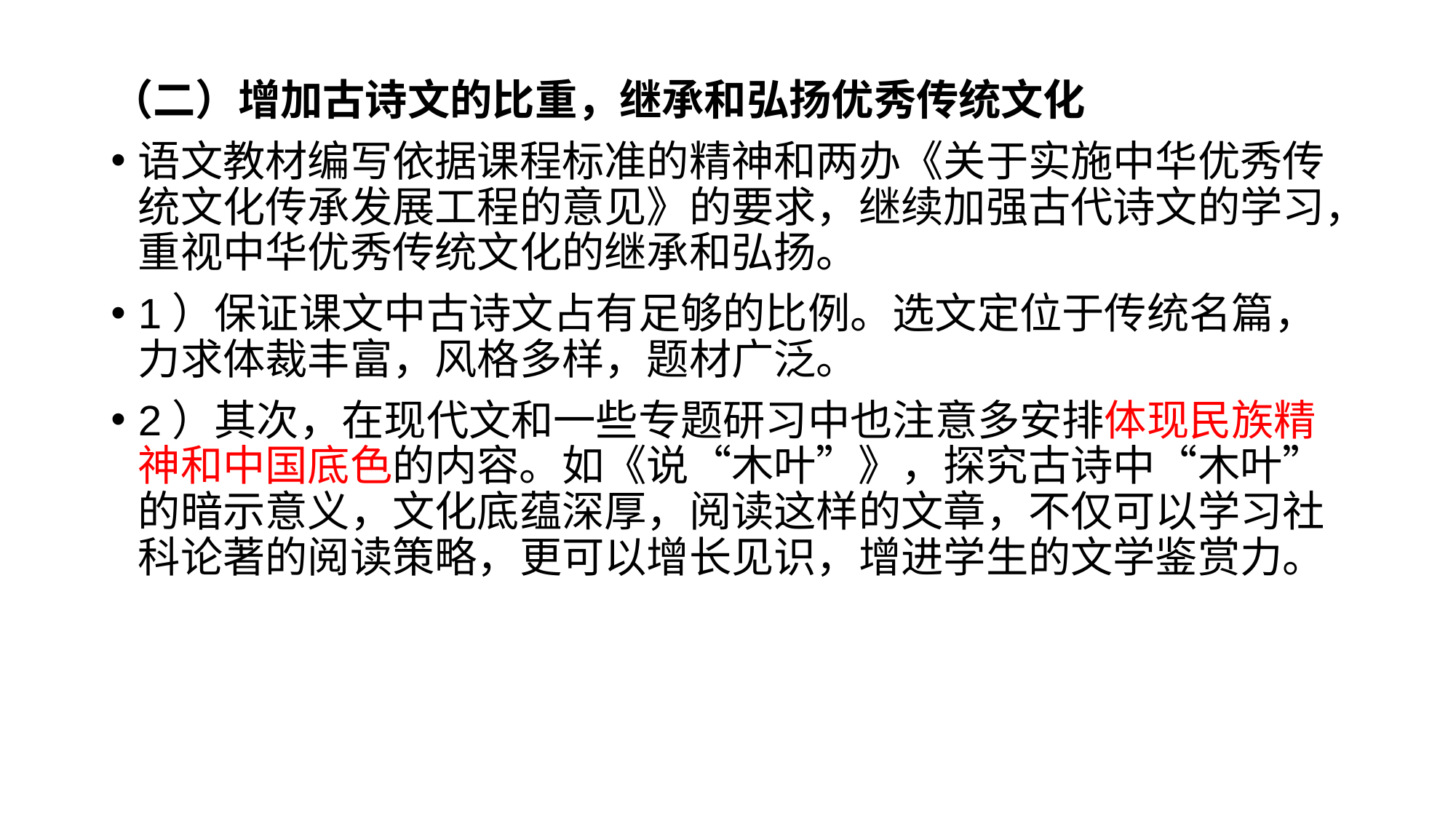

（二）增加古诗文的比重，继承和弘扬优秀传统文化
语文教材编写依据课程标准的精神和两办《关于实施中华优秀传统文化传承发展工程的意见》的要求，继续加强古代诗文的学习，重视中华优秀传统文化的继承和弘扬。
1）保证课文中古诗文占有足够的比例。选文定位于传统名篇，力求体裁丰富，风格多样，题材广泛。
2）其次，在现代文和一些专题研习中也注意多安排体现民族精神和中国底色的内容。如《说“木叶”》，探究古诗中“木叶”的暗示意义，文化底蕴深厚，阅读这样的文章，不仅可以学习社科论著的阅读策略，更可以增长见识，增进学生的文学鉴赏力。